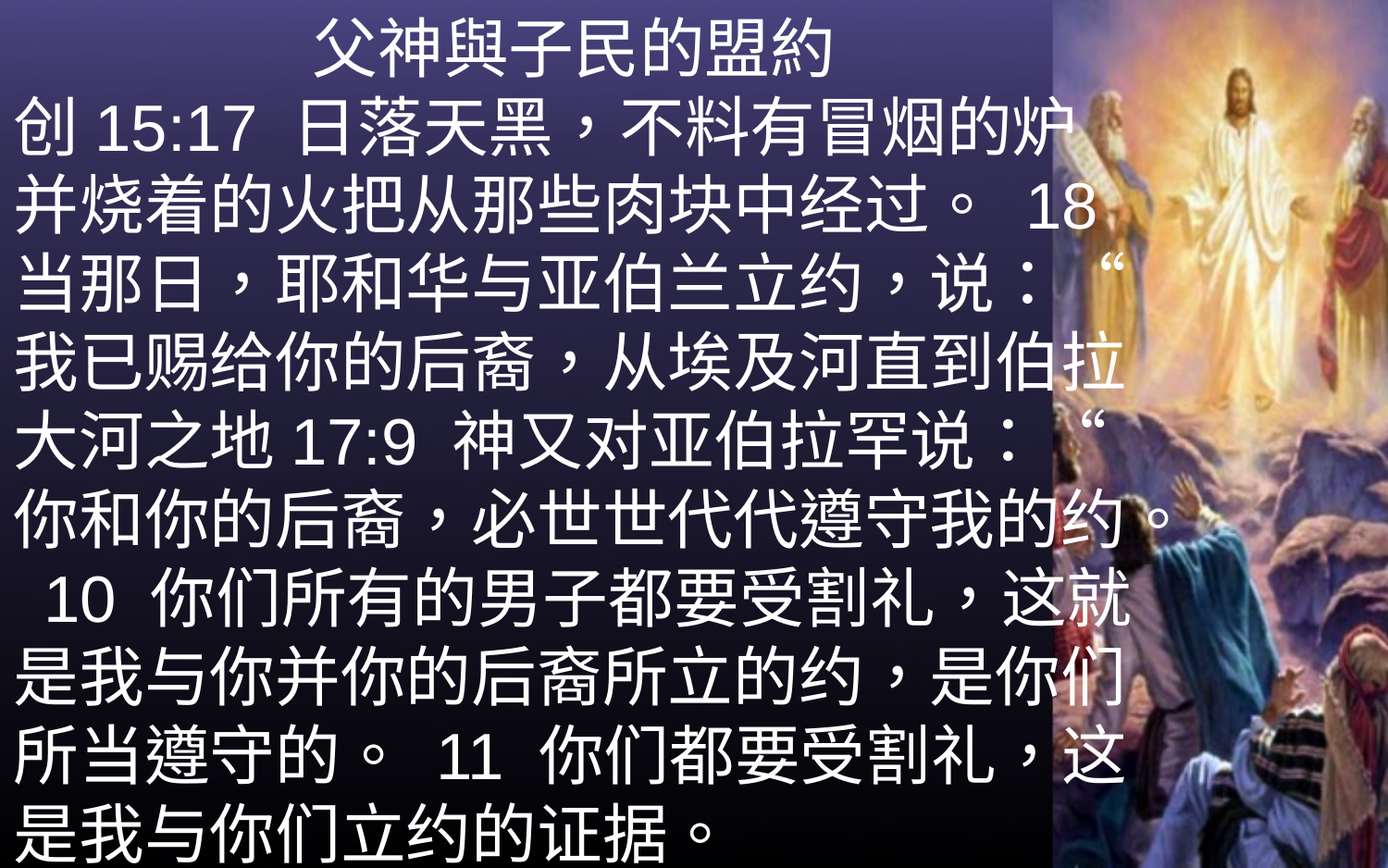

父神與子民的盟約
创15:17 日落天黑，不料有冒烟的炉并烧着的火把从那些肉块中经过。 18 当那日，耶和华与亚伯兰立约，说：“我已赐给你的后裔，从埃及河直到伯拉大河之地17:9 神又对亚伯拉罕说：“你和你的后裔，必世世代代遵守我的约。 10 你们所有的男子都要受割礼，这就是我与你并你的后裔所立的约，是你们所当遵守的。 11 你们都要受割礼，这是我与你们立约的证据。